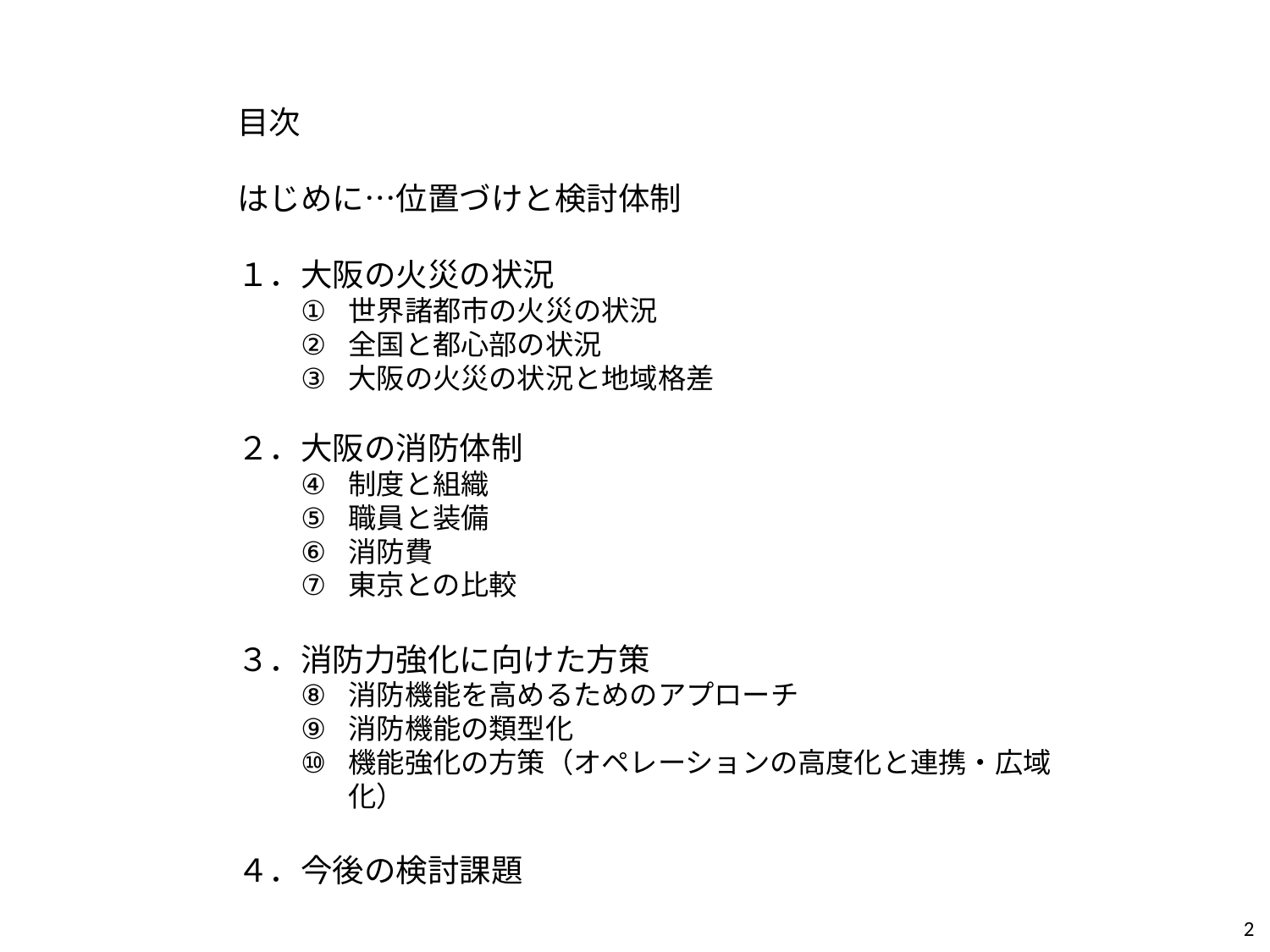

目次

はじめに…位置づけと検討体制

１．大阪の火災の状況
世界諸都市の火災の状況
全国と都心部の状況
大阪の火災の状況と地域格差

２．大阪の消防体制
制度と組織
職員と装備
消防費
東京との比較

３．消防力強化に向けた方策
消防機能を高めるためのアプローチ
消防機能の類型化
機能強化の方策（オペレーションの高度化と連携・広域化）

４．今後の検討課題
2